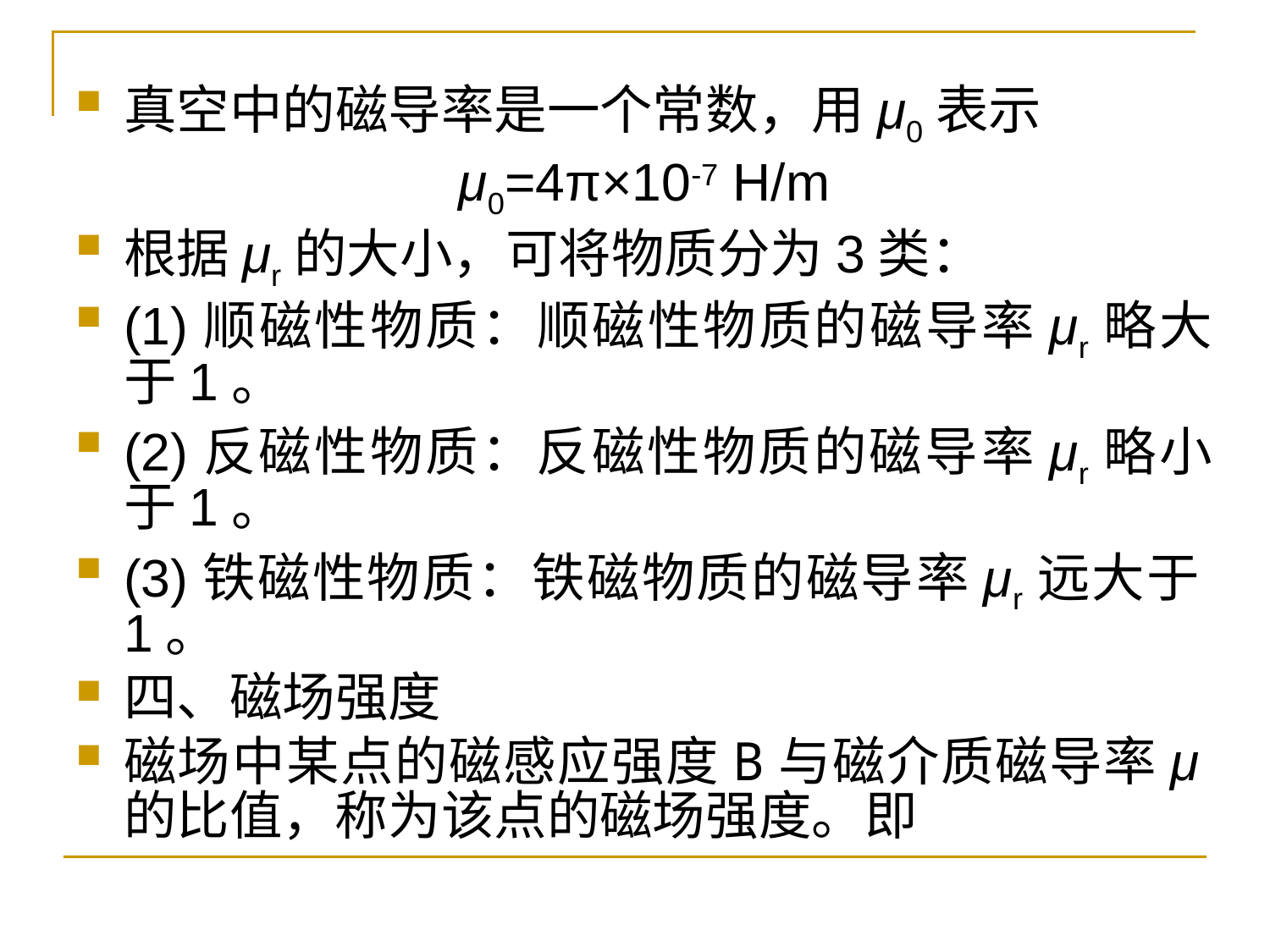

真空中的磁导率是一个常数，用μ0表示
μ0=4π×10-7 H/m
根据μr的大小，可将物质分为3类：
(1)顺磁性物质：顺磁性物质的磁导率μr略大于1。
(2)反磁性物质：反磁性物质的磁导率μr略小于1。
(3)铁磁性物质：铁磁物质的磁导率μr远大于1。
四、磁场强度
磁场中某点的磁感应强度B与磁介质磁导率μ的比值，称为该点的磁场强度。即